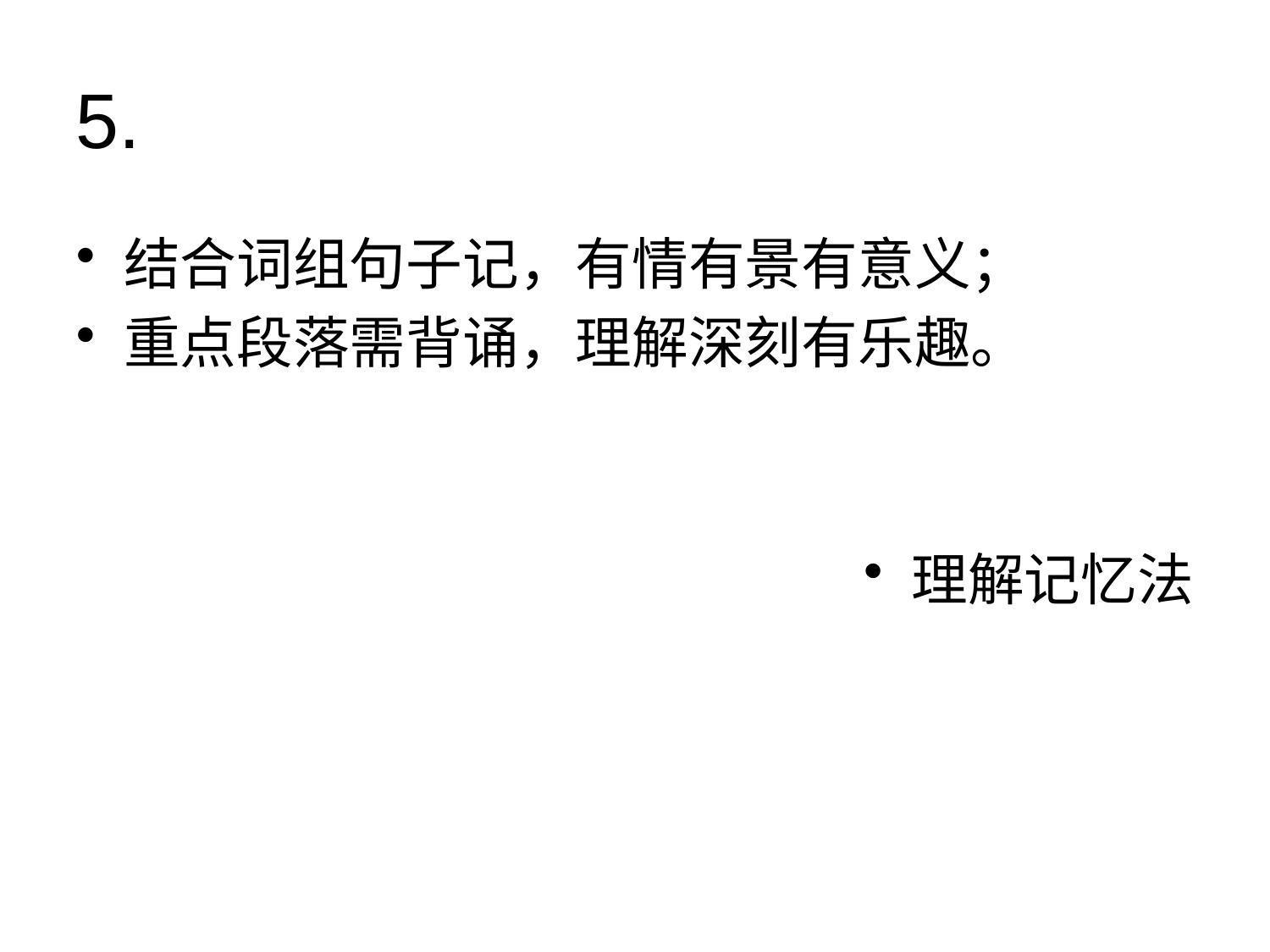

# 5.
结合词组句子记，有情有景有意义；
重点段落需背诵，理解深刻有乐趣。

理解记忆法